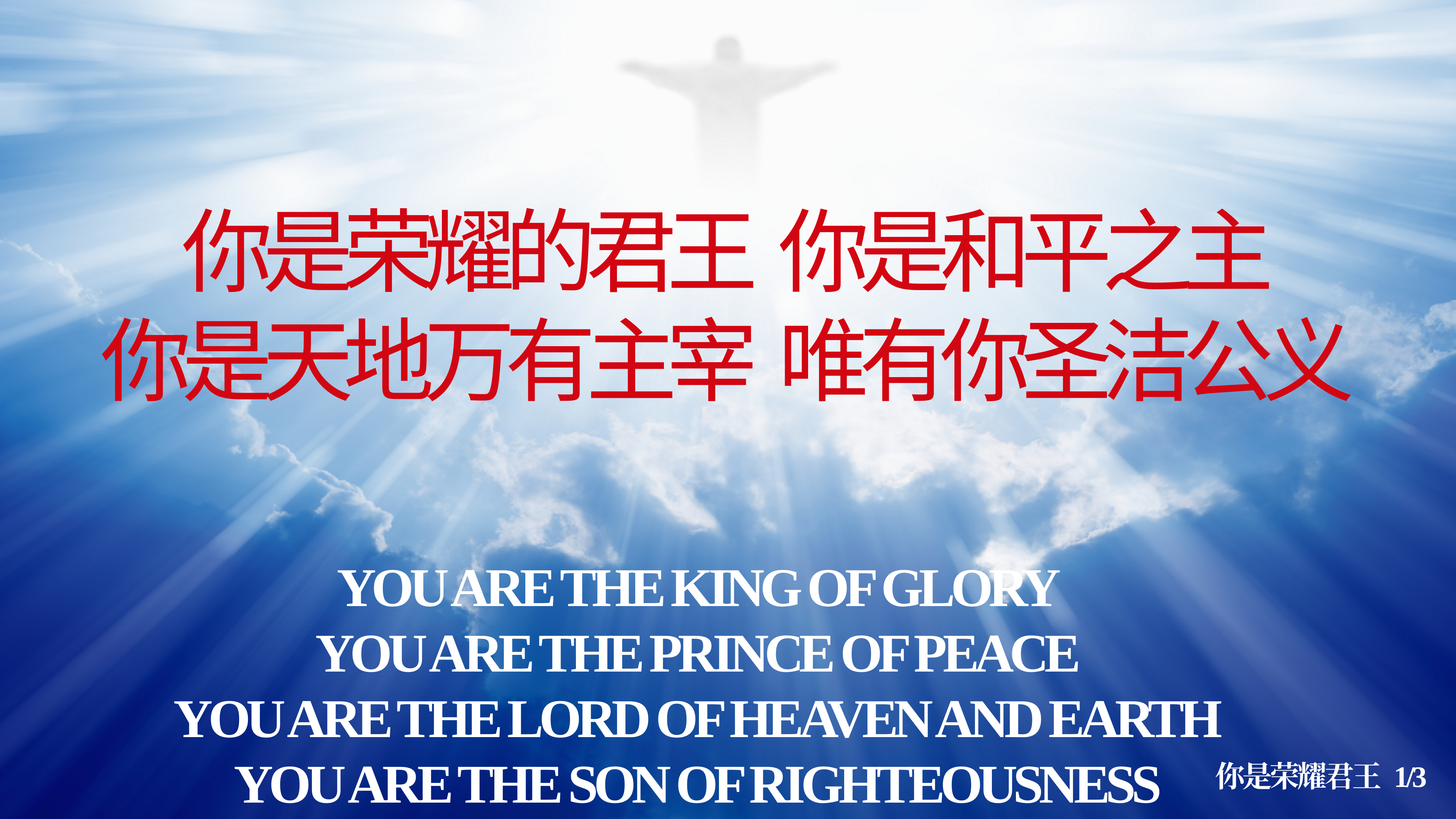

# 你是荣耀的君王   你是和平之主
你是天地万有主宰   唯有你圣洁公义
You are the king of glory
You are the prince of peace
You are the Lord of heaven and earth
You are the son of righteousness
你是荣耀君王 1/3